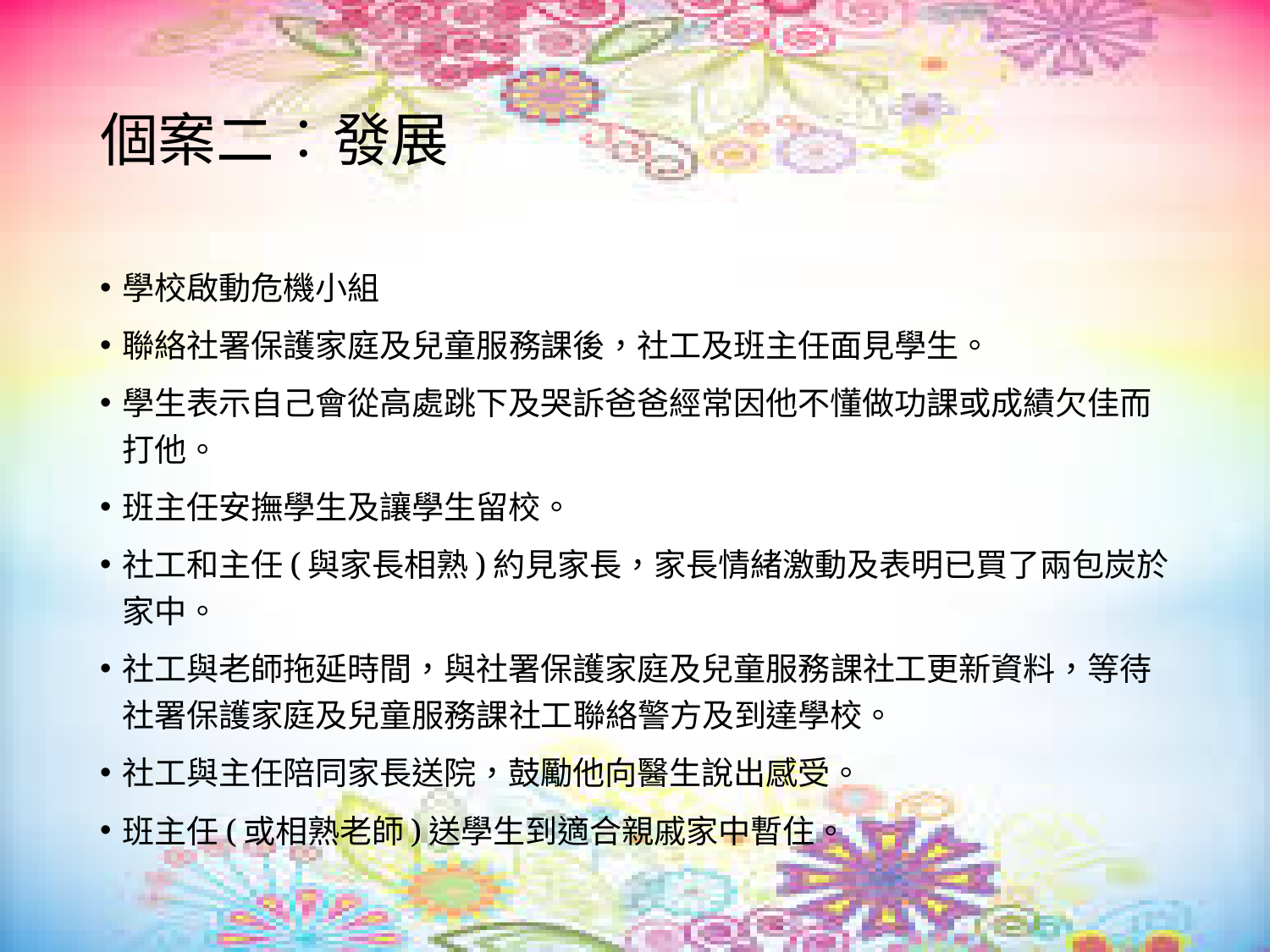

# 個案二︰發展
學校啟動危機小組
聯絡社署保護家庭及兒童服務課後，社工及班主任面見學生。
學生表示自己會從高處跳下及哭訴爸爸經常因他不懂做功課或成績欠佳而打他。
班主任安撫學生及讓學生留校。
社工和主任(與家長相熟)約見家長，家長情緒激動及表明已買了兩包炭於家中。
社工與老師拖延時間，與社署保護家庭及兒童服務課社工更新資料，等待社署保護家庭及兒童服務課社工聯絡警方及到達學校。
社工與主任陪同家長送院，鼓勵他向醫生說出感受。
班主任(或相熟老師)送學生到適合親戚家中暫住。